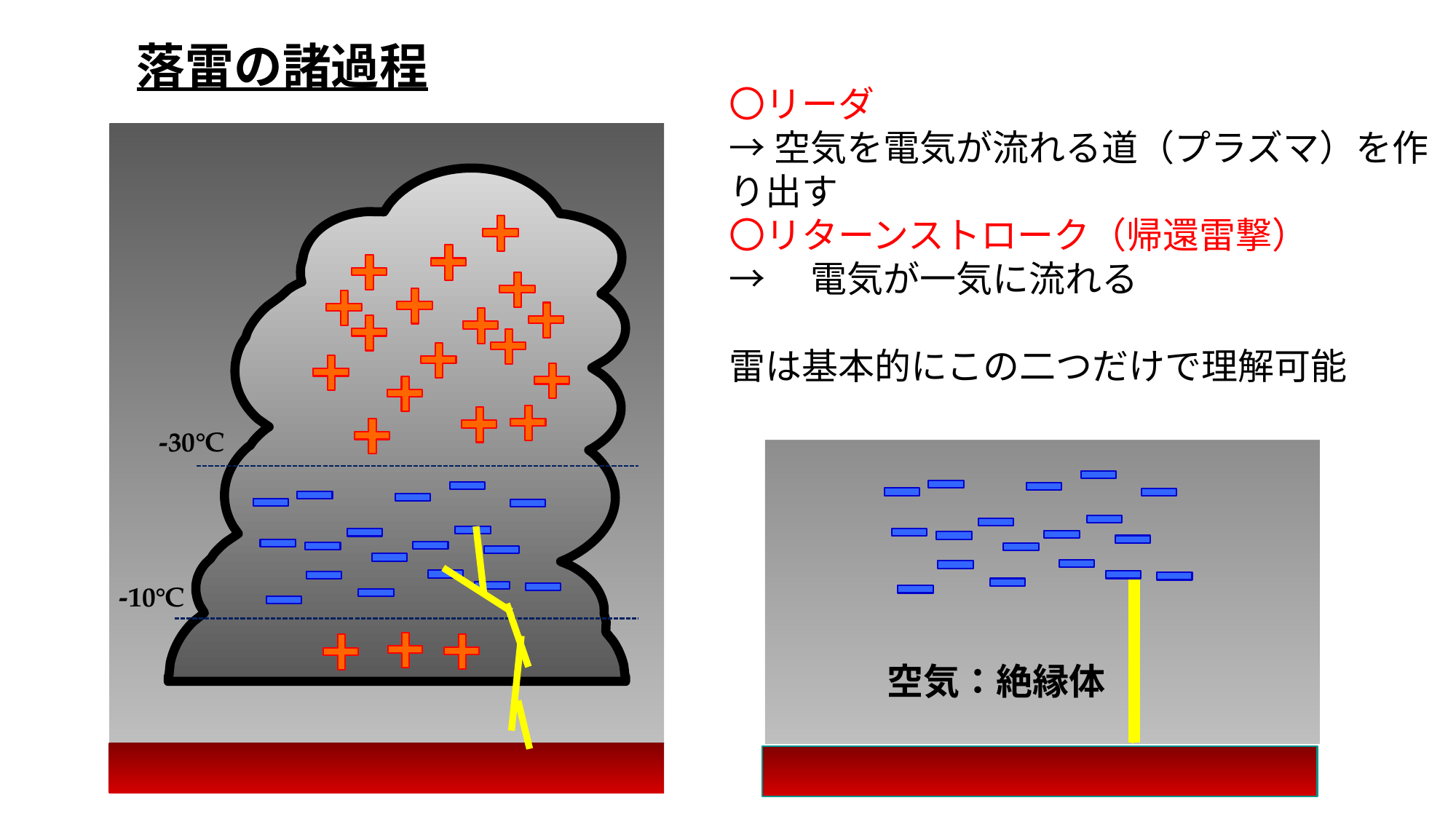

# 落雷の諸過程
〇リーダ
→空気を電気が流れる道（プラズマ）を作り出す
〇リターンストローク（帰還雷撃）
→　電気が一気に流れる

雷は基本的にこの二つだけで理解可能

-30℃

-10℃

空気：絶縁体